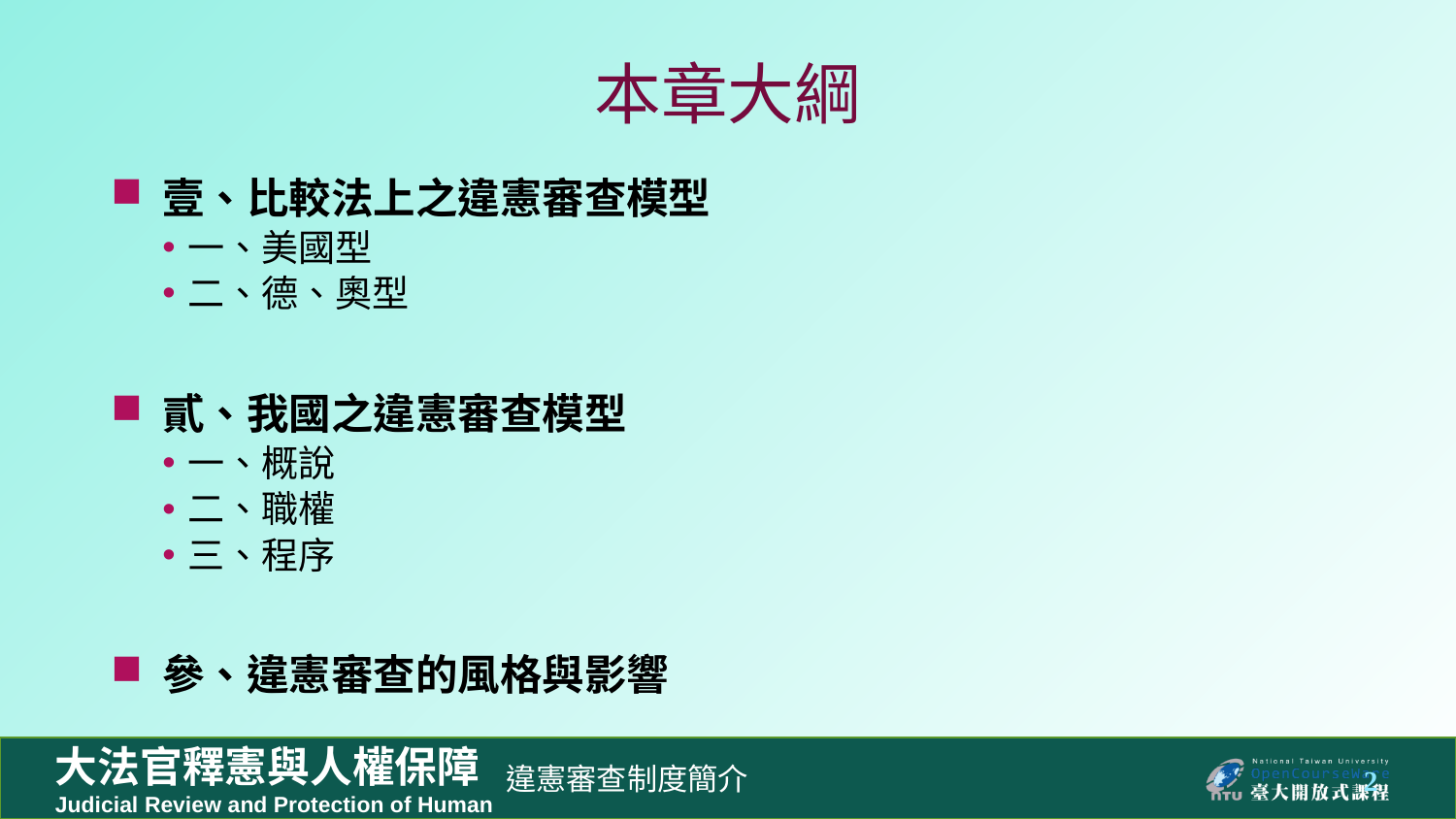

# 本章大綱
壹、比較法上之違憲審查模型
一、美國型
二、德、奧型

貳、我國之違憲審查模型
一、概說
二、職權
三、程序

參、違憲審查的風格與影響